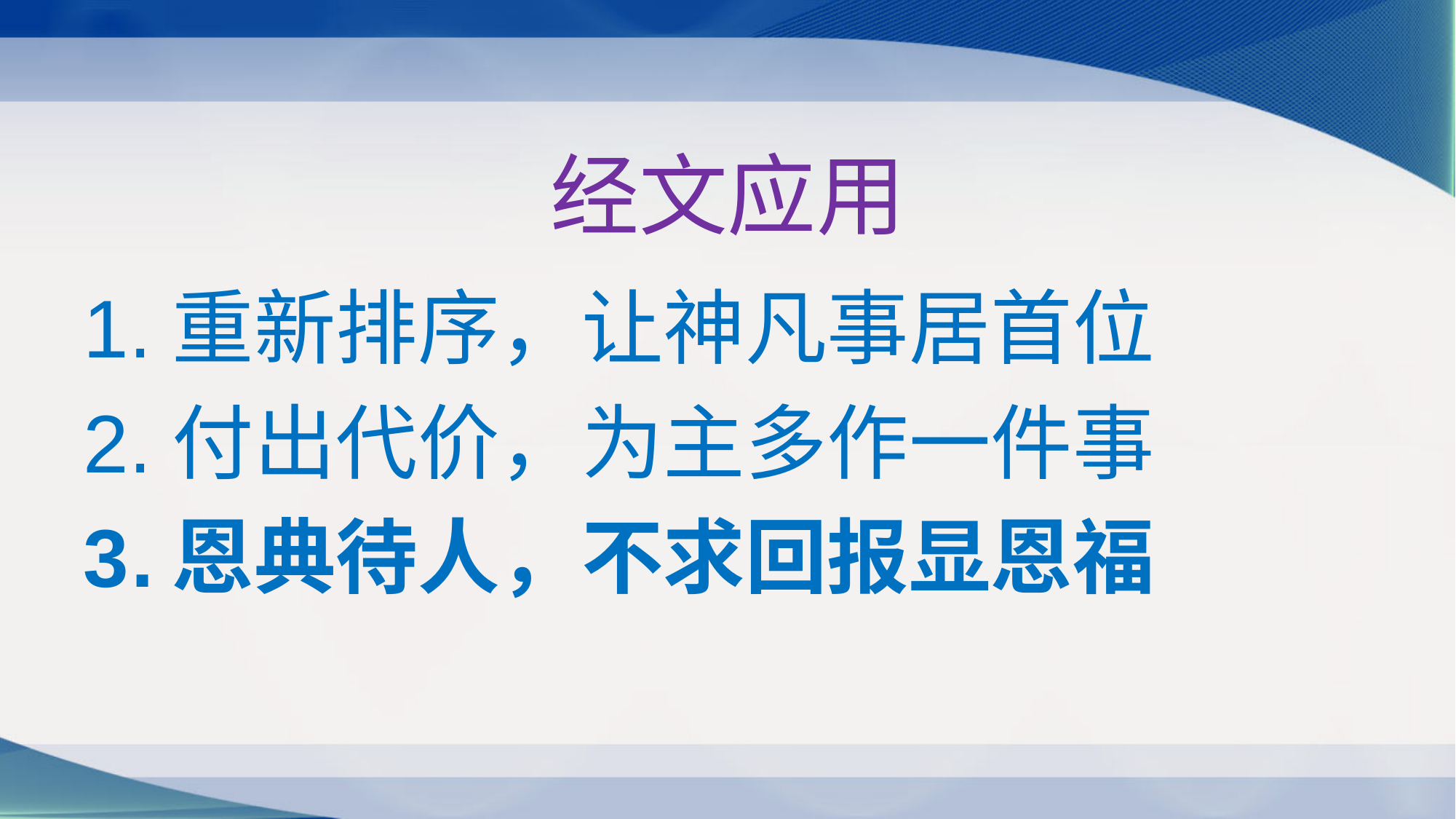

# 经文应用
重新排序，让神凡事居首位
付出代价，为主多作一件事
恩典待人，不求回报显恩福